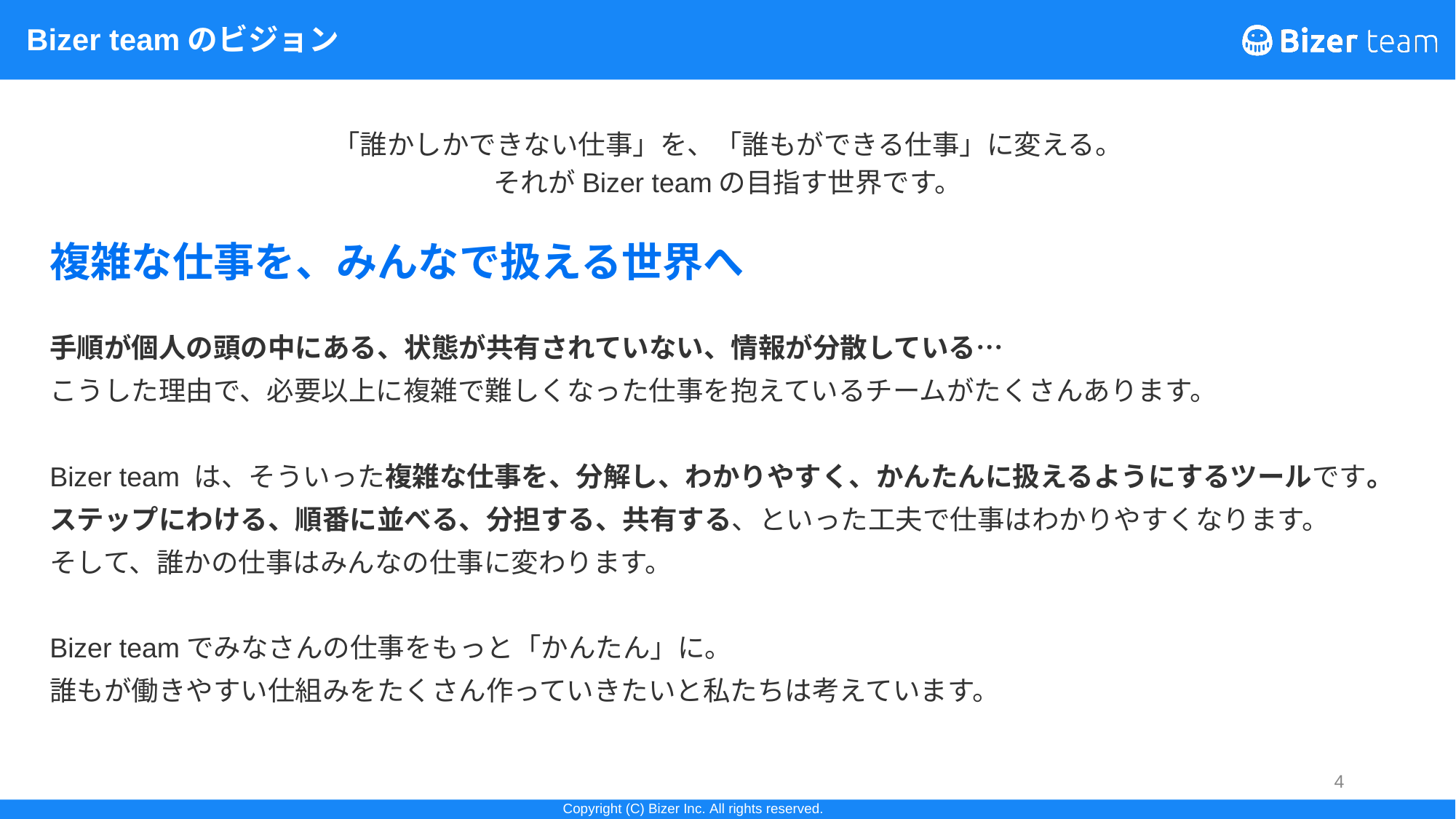

# Bizer teamのビジョン
「誰かしかできない仕事」を、「誰もができる仕事」に変える。
それがBizer teamの目指す世界です。

複雑な仕事を、みんなで扱える世界へ
手順が個人の頭の中にある、状態が共有されていない、情報が分散している…
こうした理由で、必要以上に複雑で難しくなった仕事を抱えているチームがたくさんあります。

Bizer team は、そういった複雑な仕事を、分解し、わかりやすく、かんたんに扱えるようにするツールです。
ステップにわける、順番に並べる、分担する、共有する、といった工夫で仕事はわかりやすくなります。
そして、誰かの仕事はみんなの仕事に変わります。

Bizer teamでみなさんの仕事をもっと「かんたん」に。
誰もが働きやすい仕組みをたくさん作っていきたいと私たちは考えています。
4